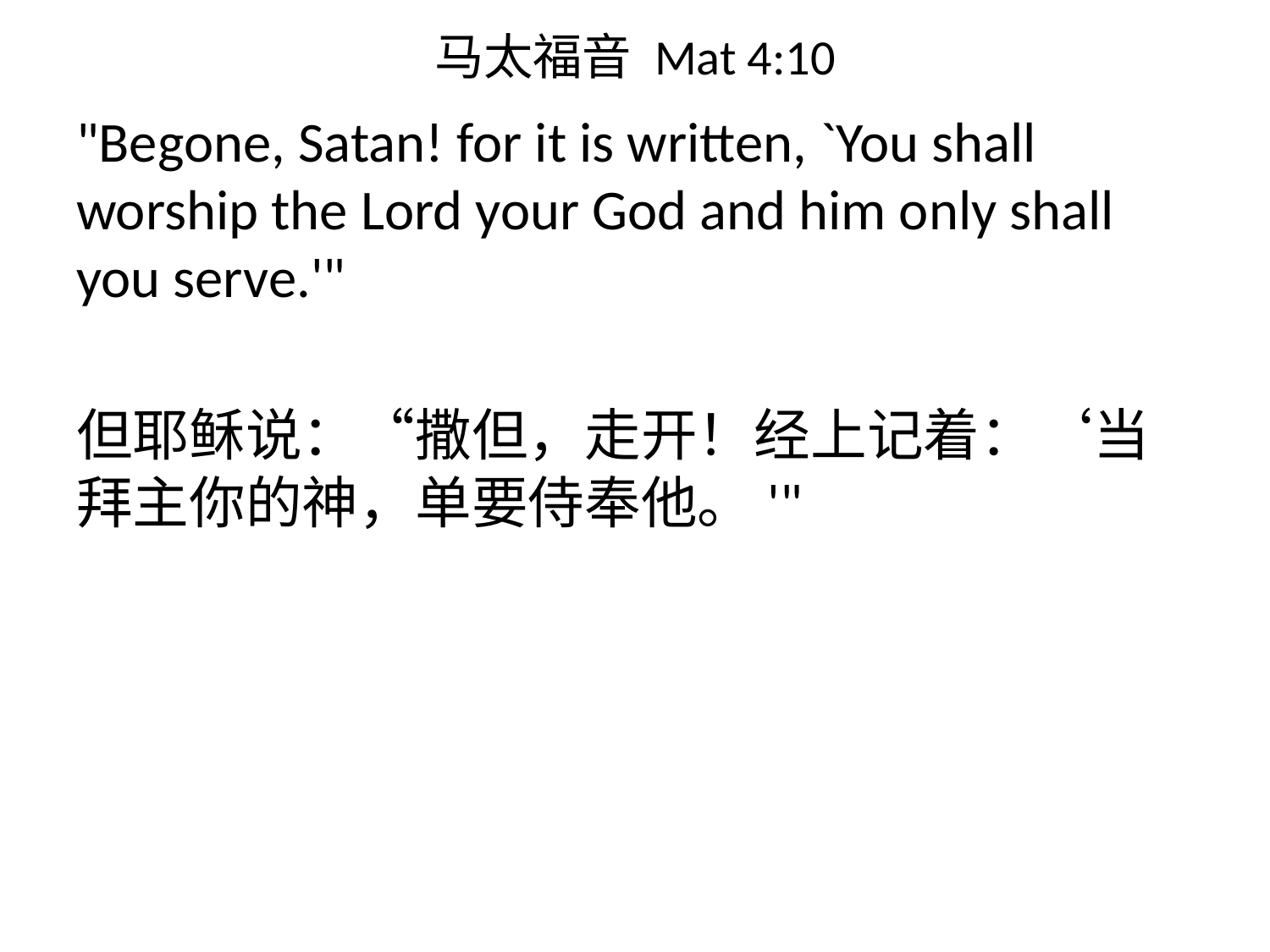

# 马太福音 Mat 4:10
"Begone, Satan! for it is written, `You shall worship the Lord your God and him only shall you serve.'"

但耶稣说：“撒但，走开！经上记着：‘当拜主你的神，单要侍奉他。'"